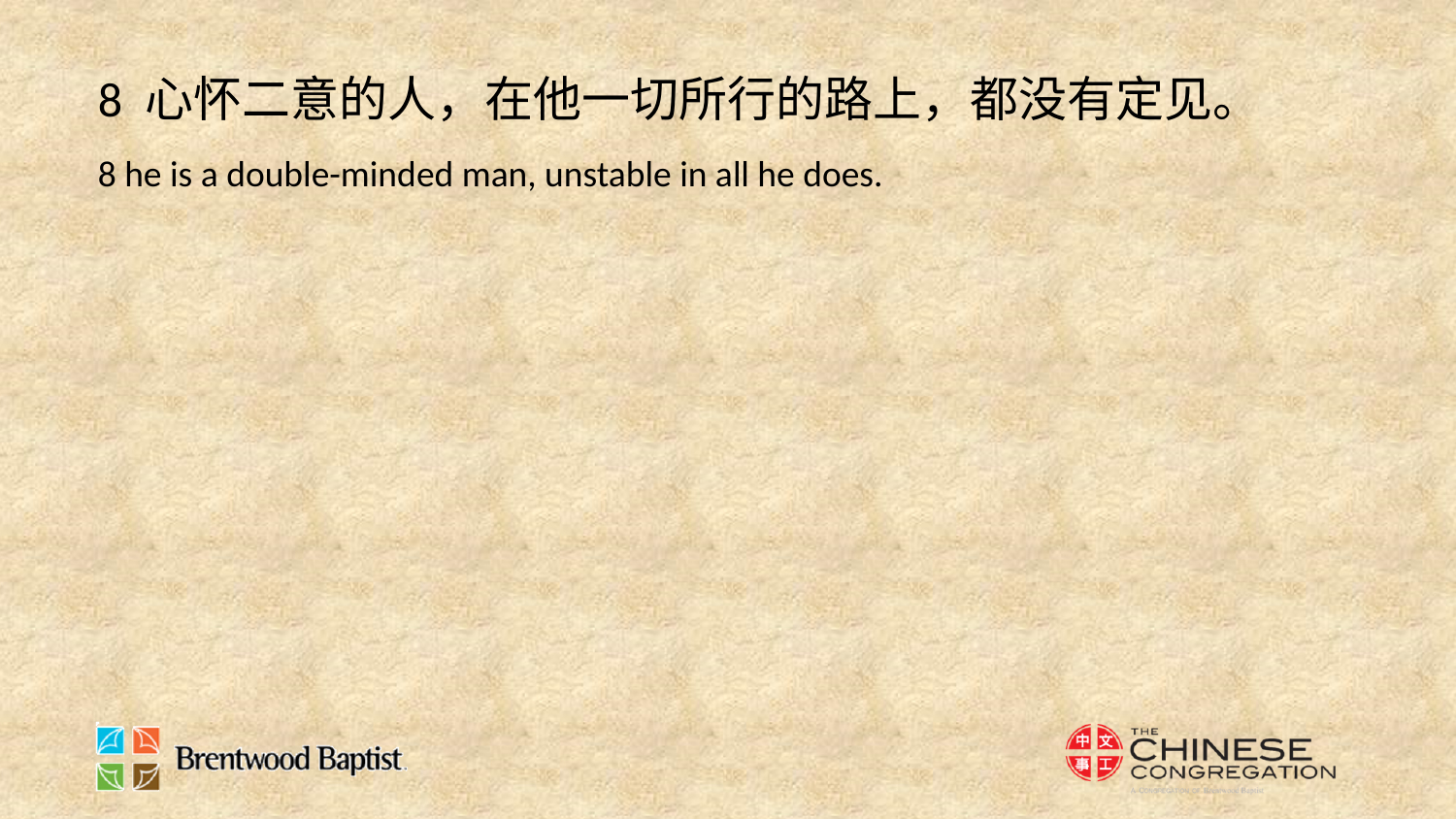

8 心怀二意的人，在他一切所行的路上，都没有定见。

8 he is a double-minded man, unstable in all he does.